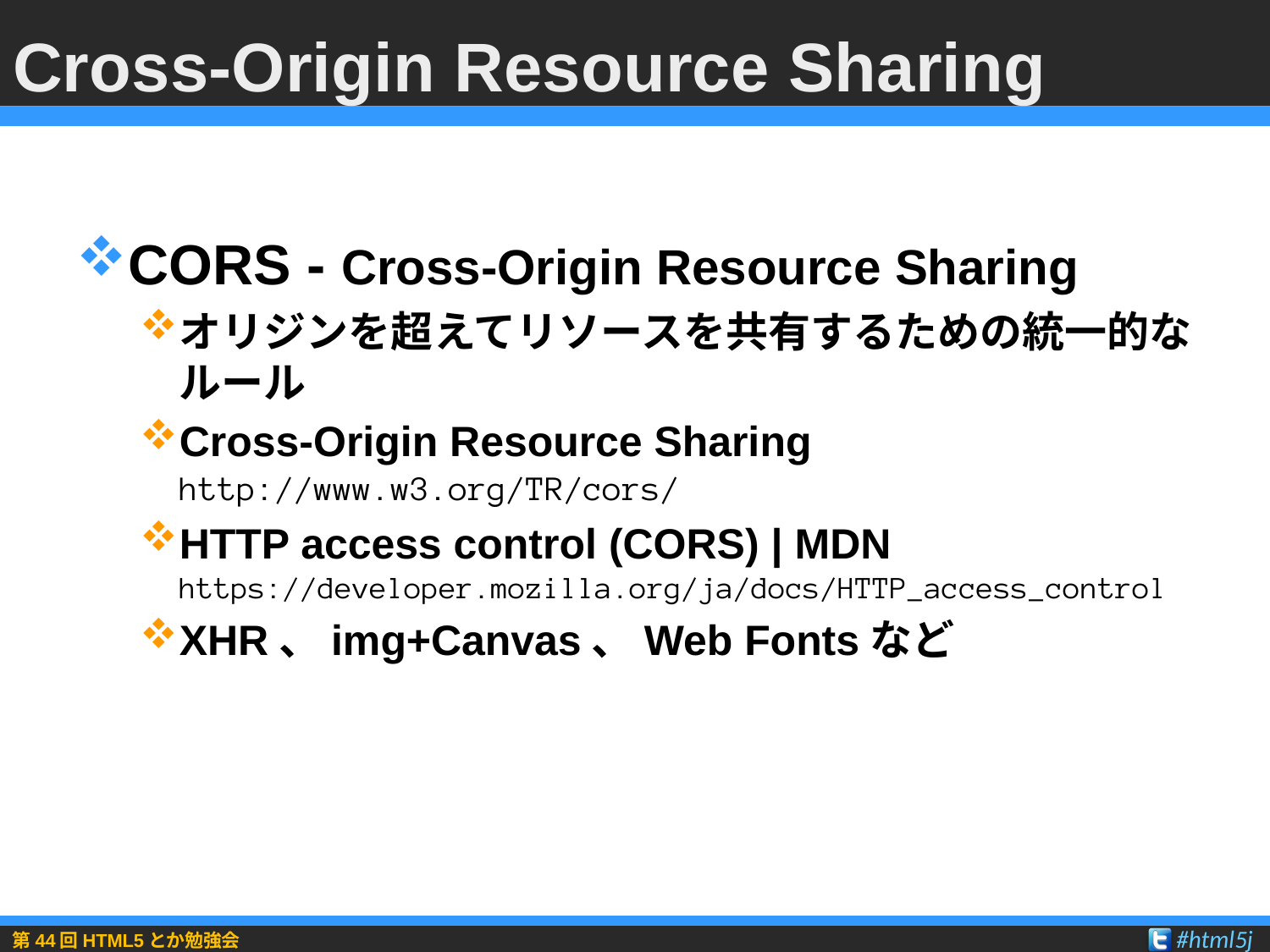

# Cross-Origin Resource Sharing
CORS - Cross-Origin Resource Sharing
オリジンを超えてリソースを共有するための統一的なルール
Cross-Origin Resource Sharing
http://www.w3.org/TR/cors/
HTTP access control (CORS) | MDN
https://developer.mozilla.org/ja/docs/HTTP_access_control
XHR、img+Canvas、Web Fontsなど